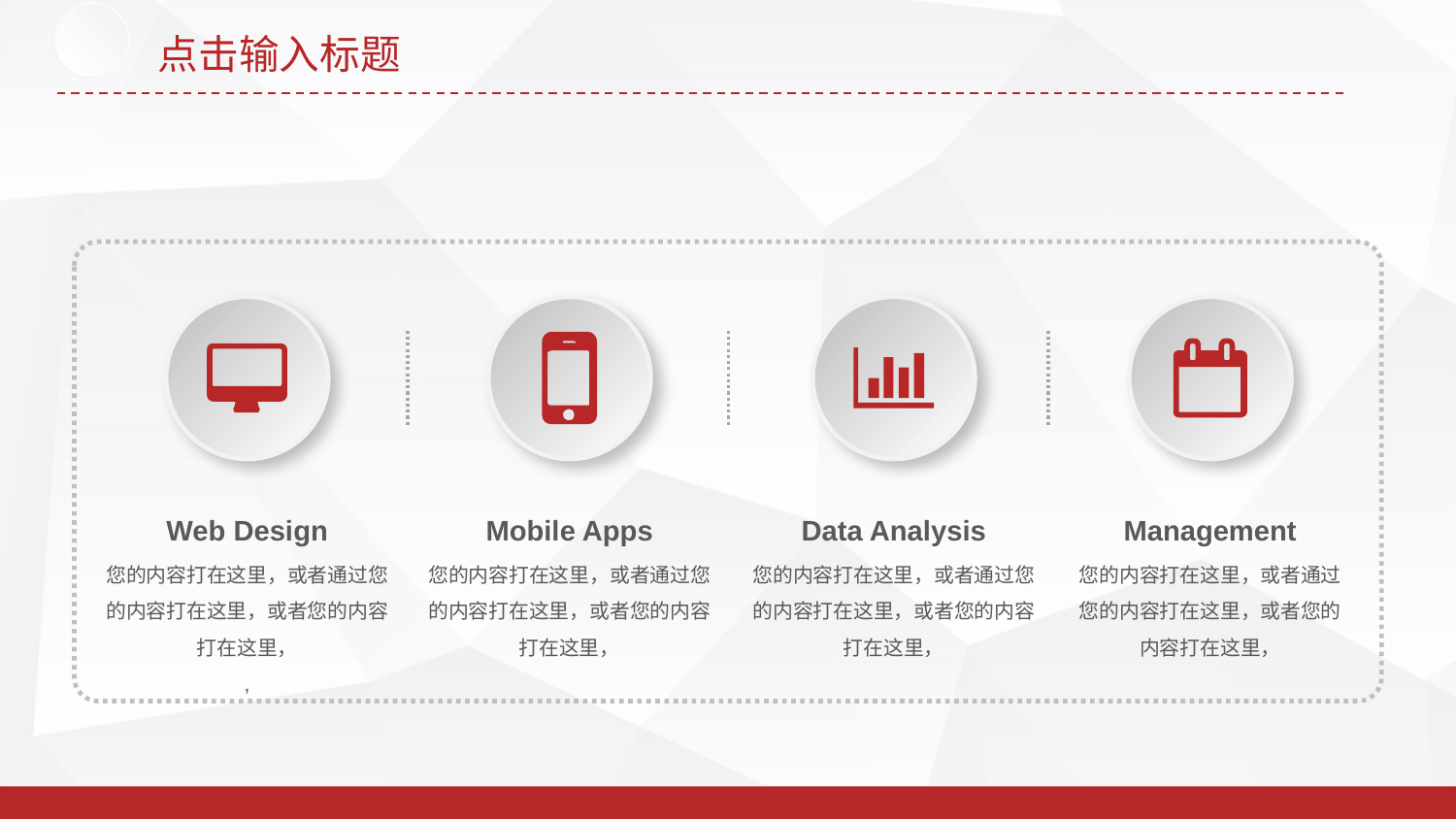

点击输入标题

Web Design
您的内容打在这里，或者通过您的内容打在这里，或者您的内容打在这里，
,
Mobile Apps
您的内容打在这里，或者通过您的内容打在这里，或者您的内容打在这里，
Data Analysis
您的内容打在这里，或者通过您的内容打在这里，或者您的内容打在这里，
Management
您的内容打在这里，或者通过您的内容打在这里，或者您的内容打在这里，